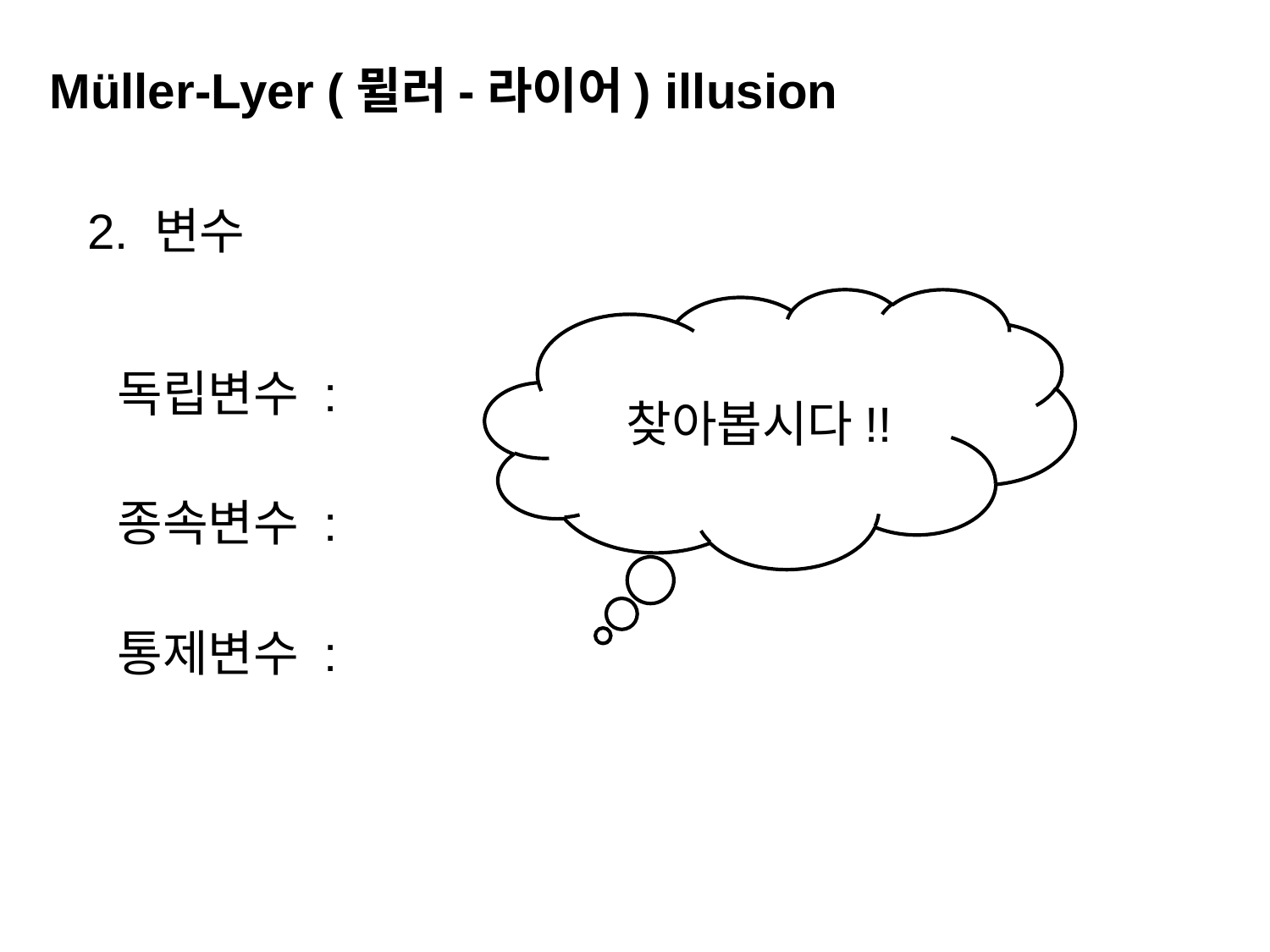

Müller-Lyer (뮐러-라이어) illusion
2. 변수
찾아봅시다!!
독립변수 :
종속변수 :
통제변수 :